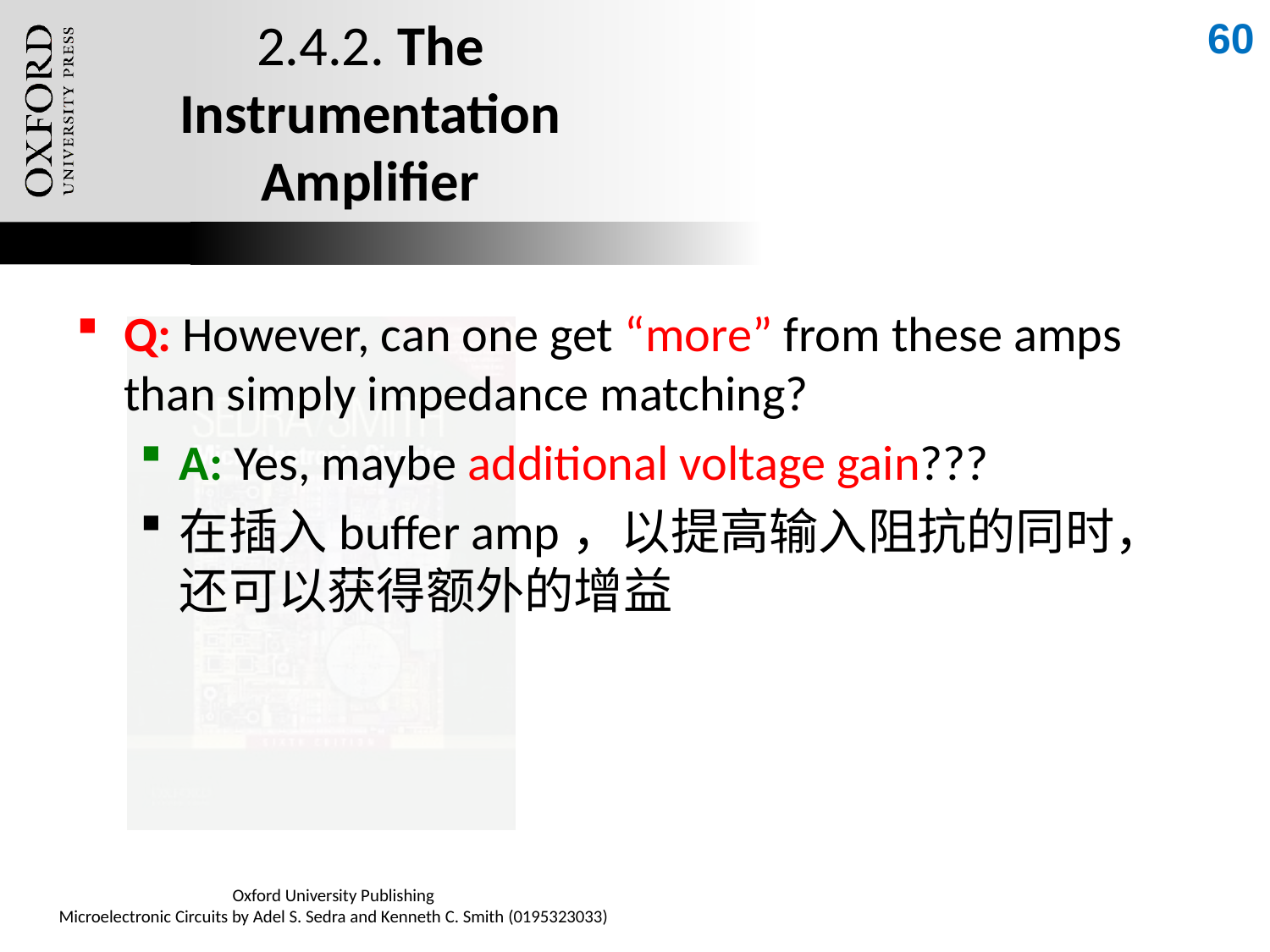

60
# 2.4.2. The Instrumentation Amplifier
Q: However, can one get “more” from these amps than simply impedance matching?
A: Yes, maybe additional voltage gain???
在插入buffer amp，以提高输入阻抗的同时，还可以获得额外的增益

Oxford University Publishing
Microelectronic Circuits by Adel S. Sedra and Kenneth C. Smith (0195323033)